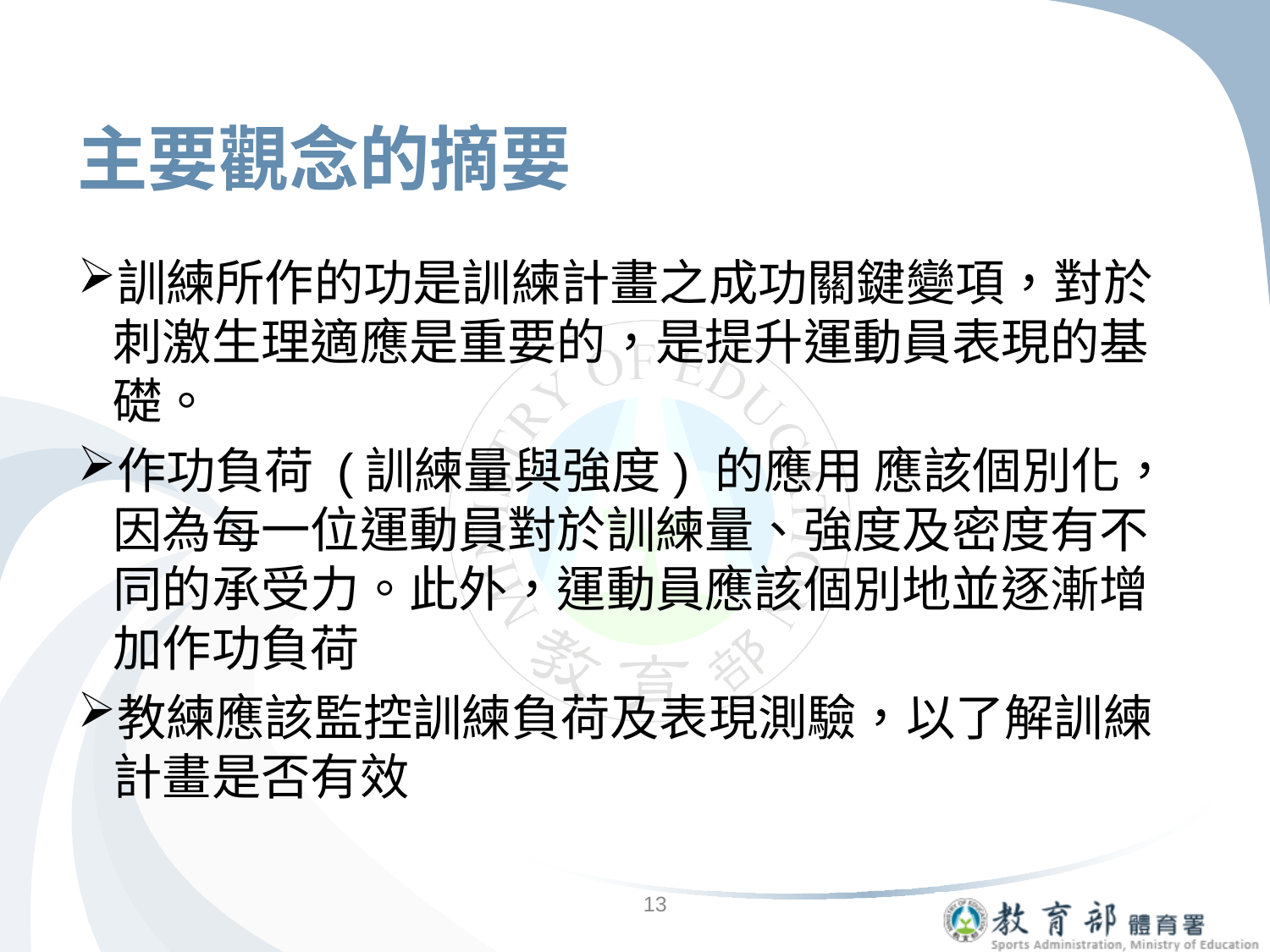

# 主要觀念的摘要
訓練所作的功是訓練計畫之成功關鍵變項，對於刺激生理適應是重要的，是提升運動員表現的基礎。
作功負荷 (訓練量與強度) 的應用 應該個別化，因為每一位運動員對於訓練量、強度及密度有不同的承受力。此外，運動員應該個別地並逐漸增加作功負荷
教練應該監控訓練負荷及表現測驗，以了解訓練計畫是否有效

13